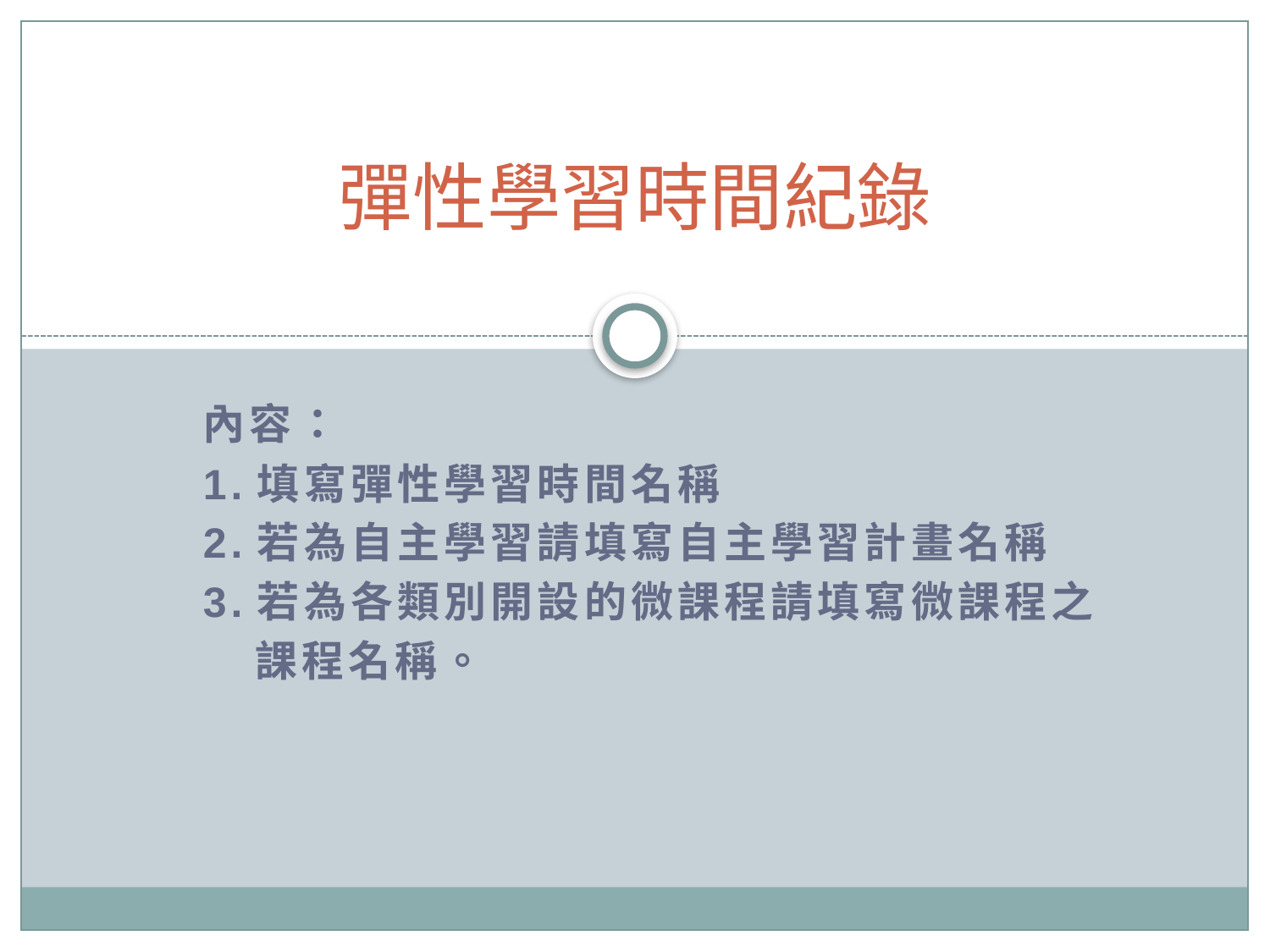

# 彈性學習時間紀錄
內容：
1.填寫彈性學習時間名稱
2.若為自主學習請填寫自主學習計畫名稱
3.若為各類別開設的微課程請填寫微課程之
   課程名稱。